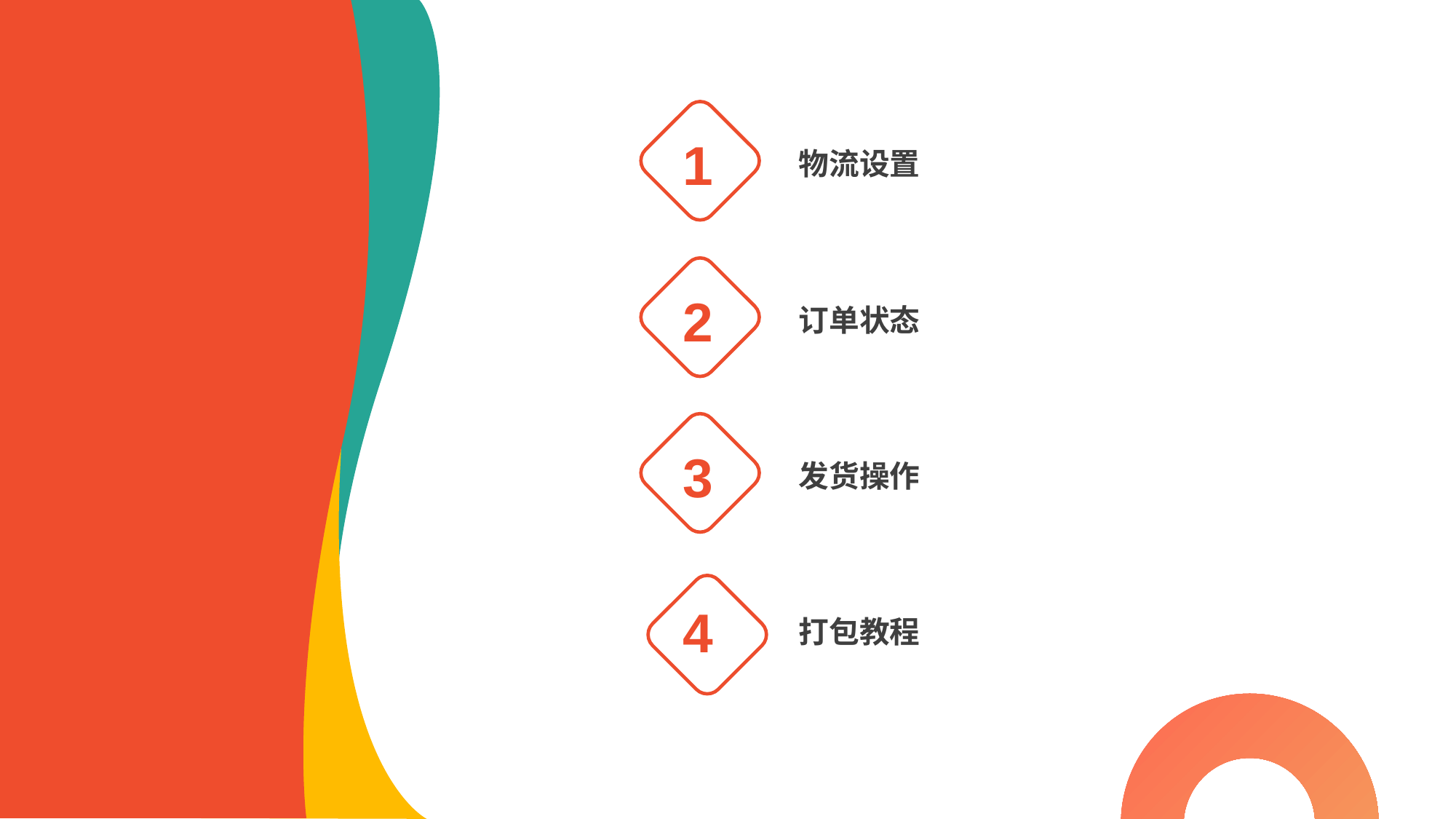

1
物流设置
Contents

2
订单状态

3
发货操作
4

打包教程